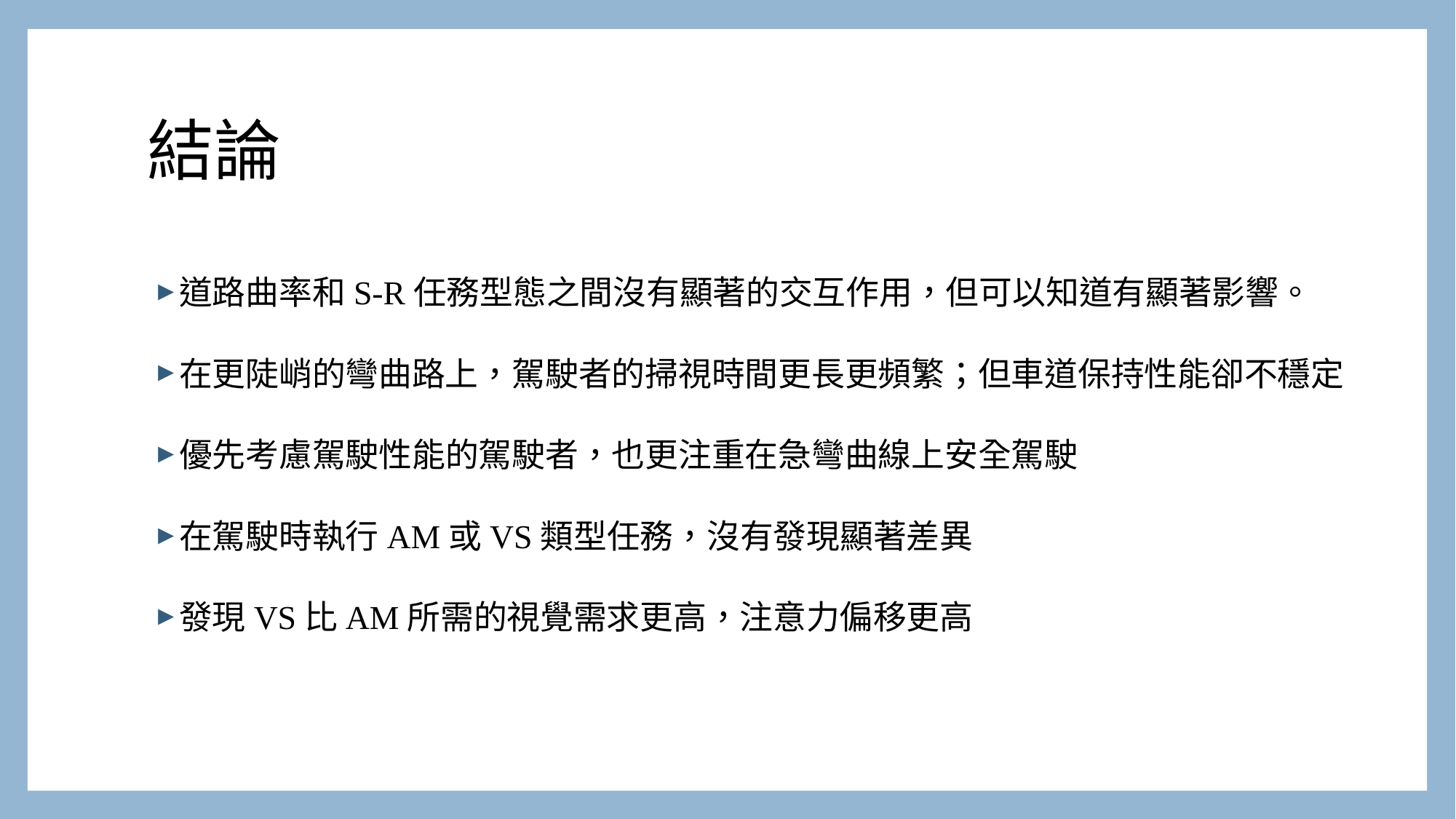

# 結論
道路曲率和S-R任務型態之間沒有顯著的交互作用，但可以知道有顯著影響。
在更陡峭的彎曲路上，駕駛者的掃視時間更長更頻繁；但車道保持性能卻不穩定
優先考慮駕駛性能的駕駛者，也更注重在急彎曲線上安全駕駛
在駕駛時執行AM或VS類型任務，沒有發現顯著差異
發現VS比AM所需的視覺需求更高，注意力偏移更高